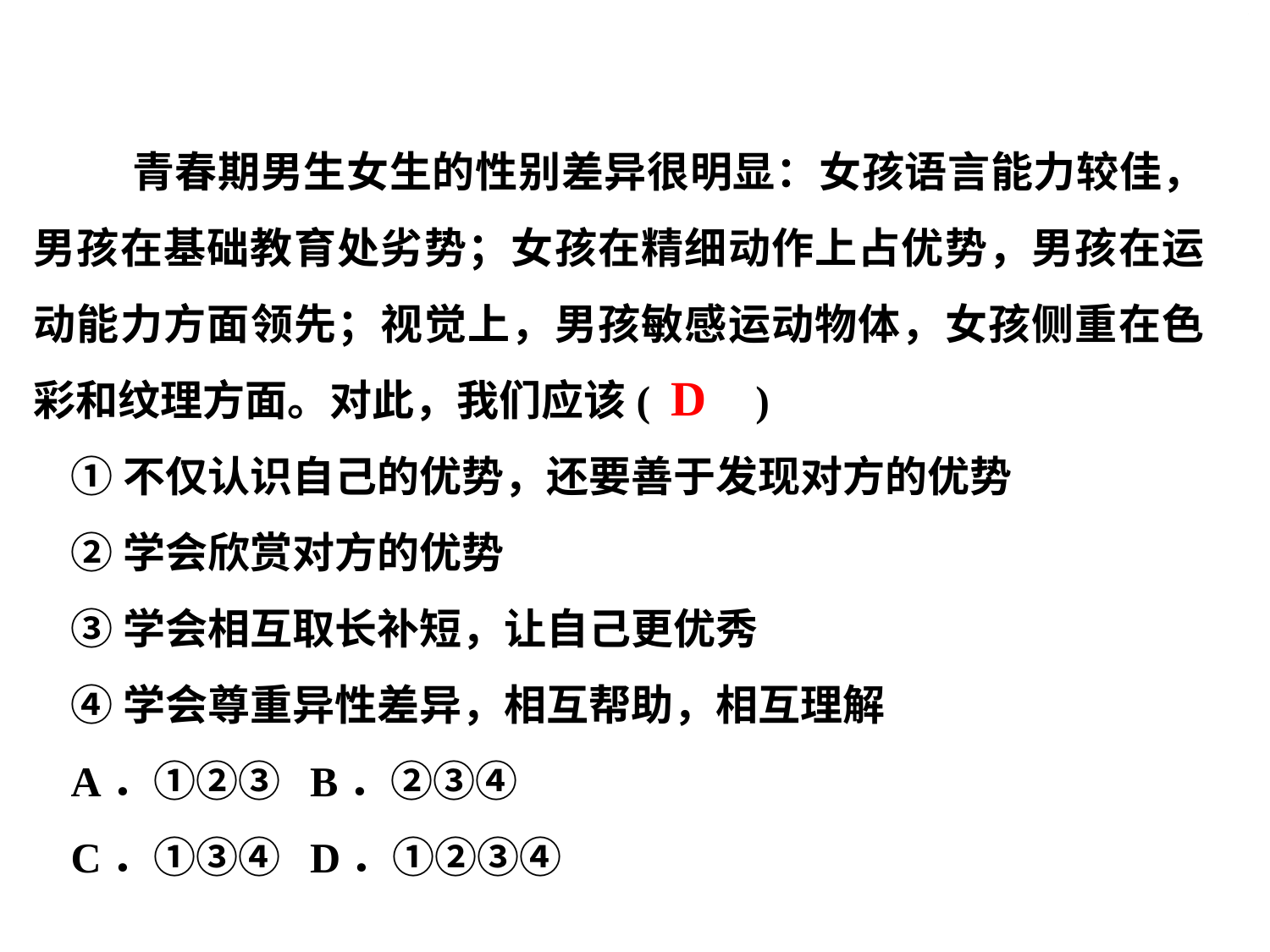

青春期男生女生的性别差异很明显：女孩语言能力较佳，男孩在基础教育处劣势；女孩在精细动作上占优势，男孩在运动能力方面领先；视觉上，男孩敏感运动物体，女孩侧重在色彩和纹理方面。对此，我们应该(　　)
①不仅认识自己的优势，还要善于发现对方的优势
②学会欣赏对方的优势
③学会相互取长补短，让自己更优秀
④学会尊重异性差异，相互帮助，相互理解
A．①②③  B．②③④
C．①③④  D．①②③④
D